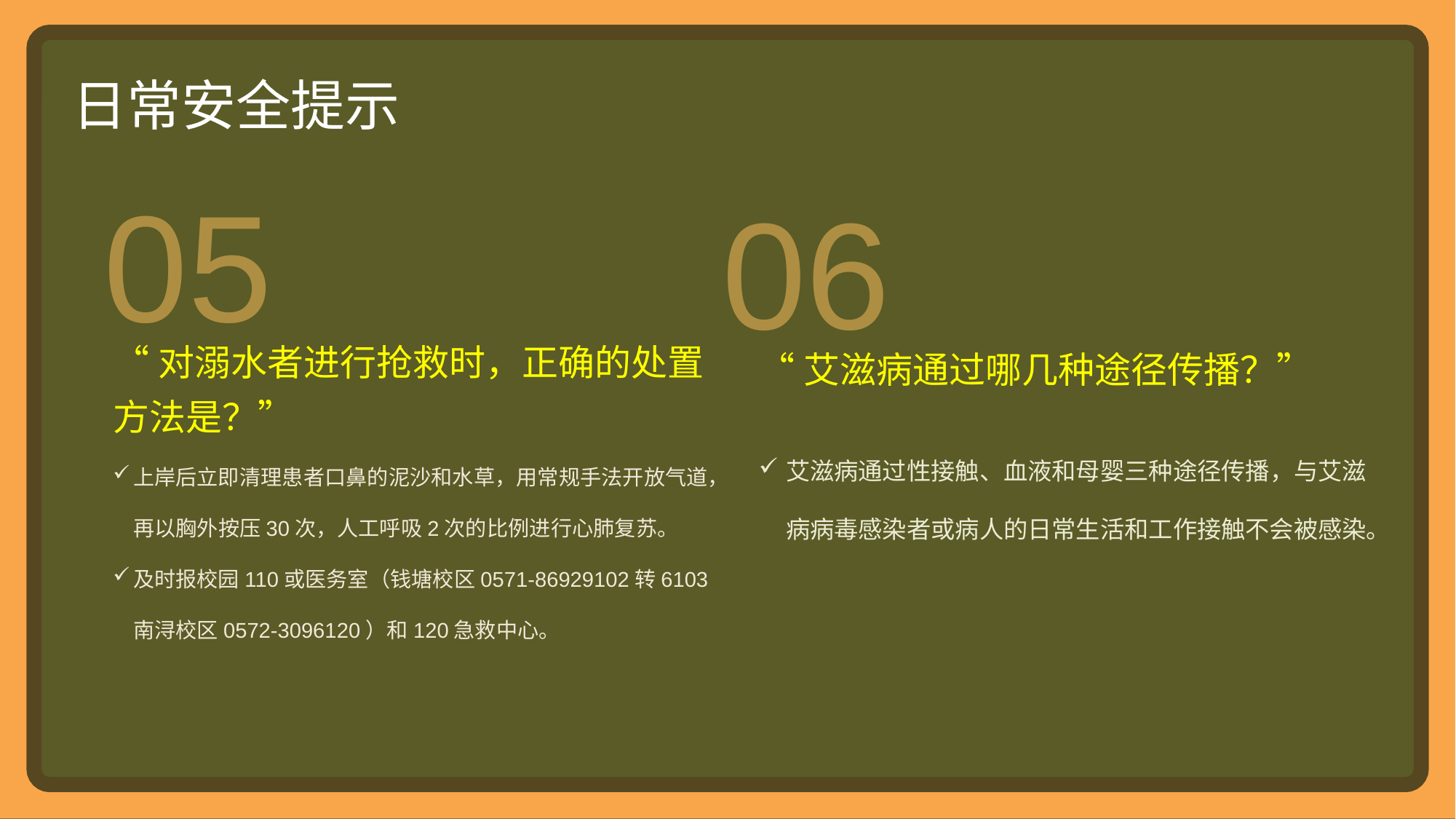

日常安全提示
05
06
“对溺水者进行抢救时，正确的处置方法是？”
上岸后立即清理患者口鼻的泥沙和水草，用常规手法开放气道，再以胸外按压30次，人工呼吸2次的比例进行心肺复苏。
及时报校园110或医务室（钱塘校区0571-86929102转6103南浔校区0572-3096120）和120急救中心。
“艾滋病通过哪几种途径传播？”

艾滋病通过性接触、血液和母婴三种途径传播，与艾滋病病毒感染者或病人的日常生活和工作接触不会被感染。